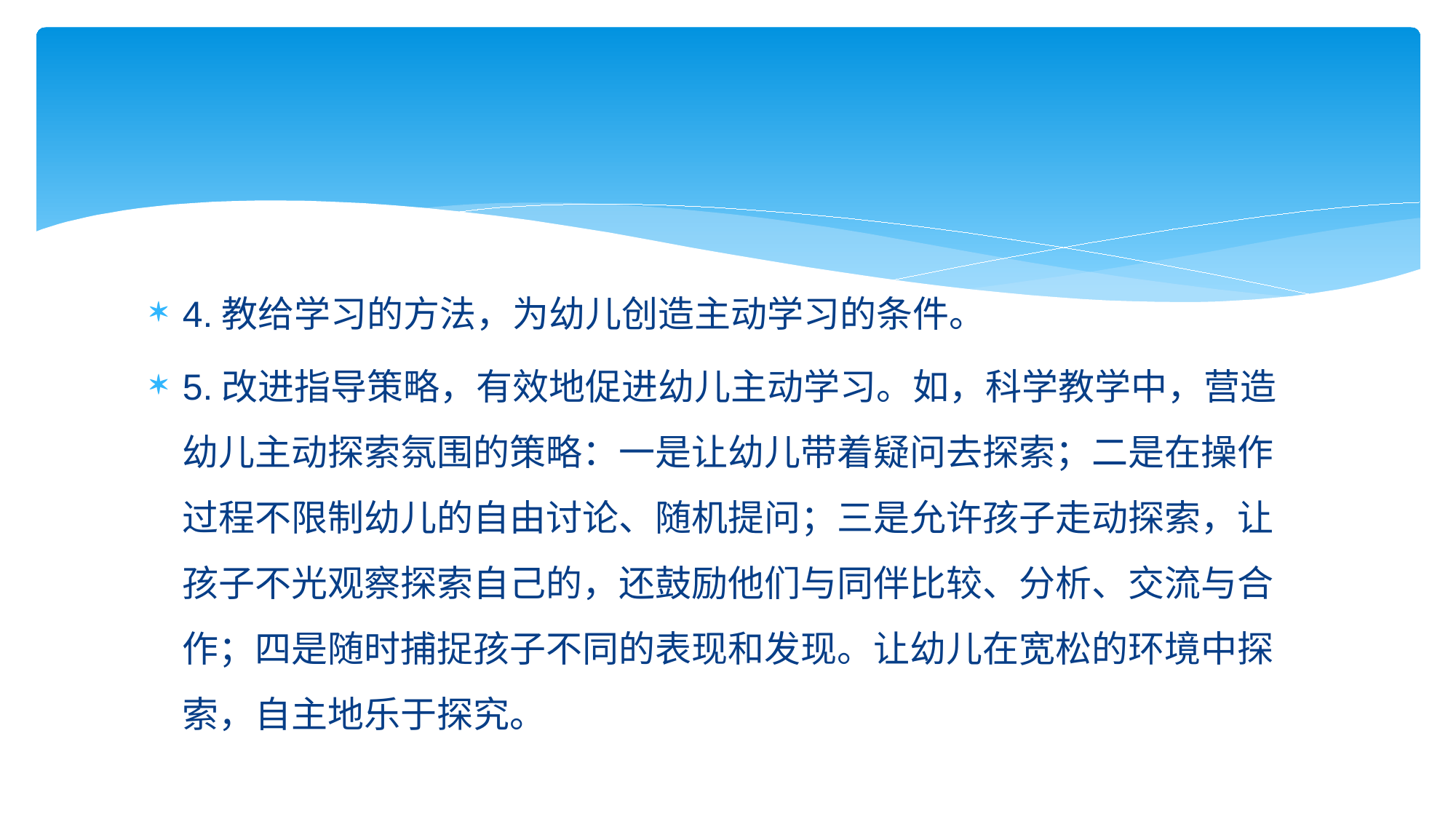

#
4.教给学习的方法，为幼儿创造主动学习的条件。
5.改进指导策略，有效地促进幼儿主动学习。如，科学教学中，营造幼儿主动探索氛围的策略：一是让幼儿带着疑问去探索；二是在操作过程不限制幼儿的自由讨论、随机提问；三是允许孩子走动探索，让孩子不光观察探索自己的，还鼓励他们与同伴比较、分析、交流与合作；四是随时捕捉孩子不同的表现和发现。让幼儿在宽松的环境中探索，自主地乐于探究。